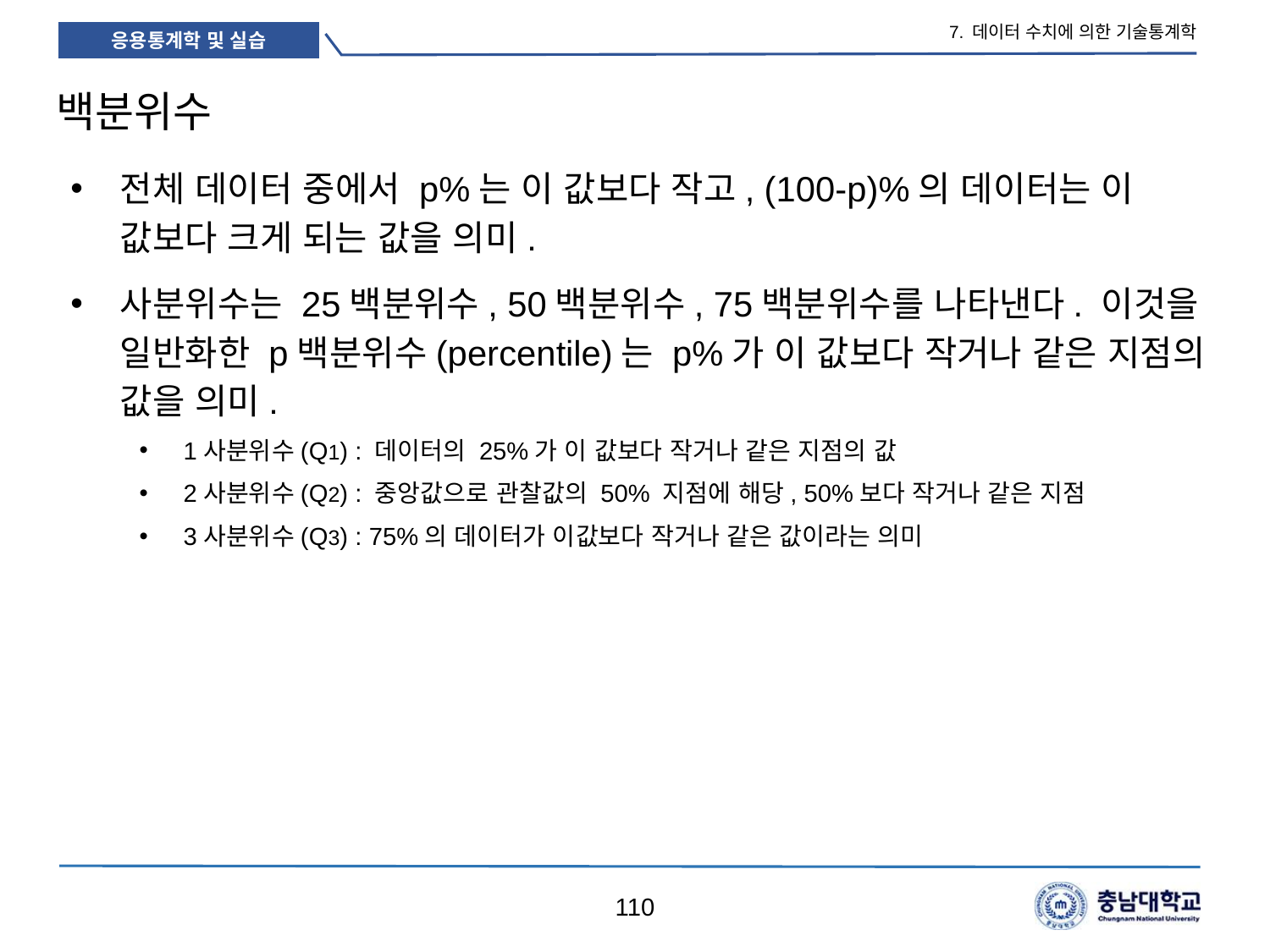

7. 데이터 수치에 의한 기술통계학
# 백분위수
전체 데이터 중에서 p%는 이 값보다 작고, (100-p)%의 데이터는 이 값보다 크게 되는 값을 의미.
사분위수는 25백분위수, 50백분위수, 75백분위수를 나타낸다. 이것을 일반화한 p백분위수(percentile)는 p%가 이 값보다 작거나 같은 지점의 값을 의미.
1사분위수(Q1) : 데이터의 25%가 이 값보다 작거나 같은 지점의 값
2사분위수(Q2) : 중앙값으로 관찰값의 50% 지점에 해당, 50%보다 작거나 같은 지점
3사분위수(Q3) : 75%의 데이터가 이값보다 작거나 같은 값이라는 의미
110